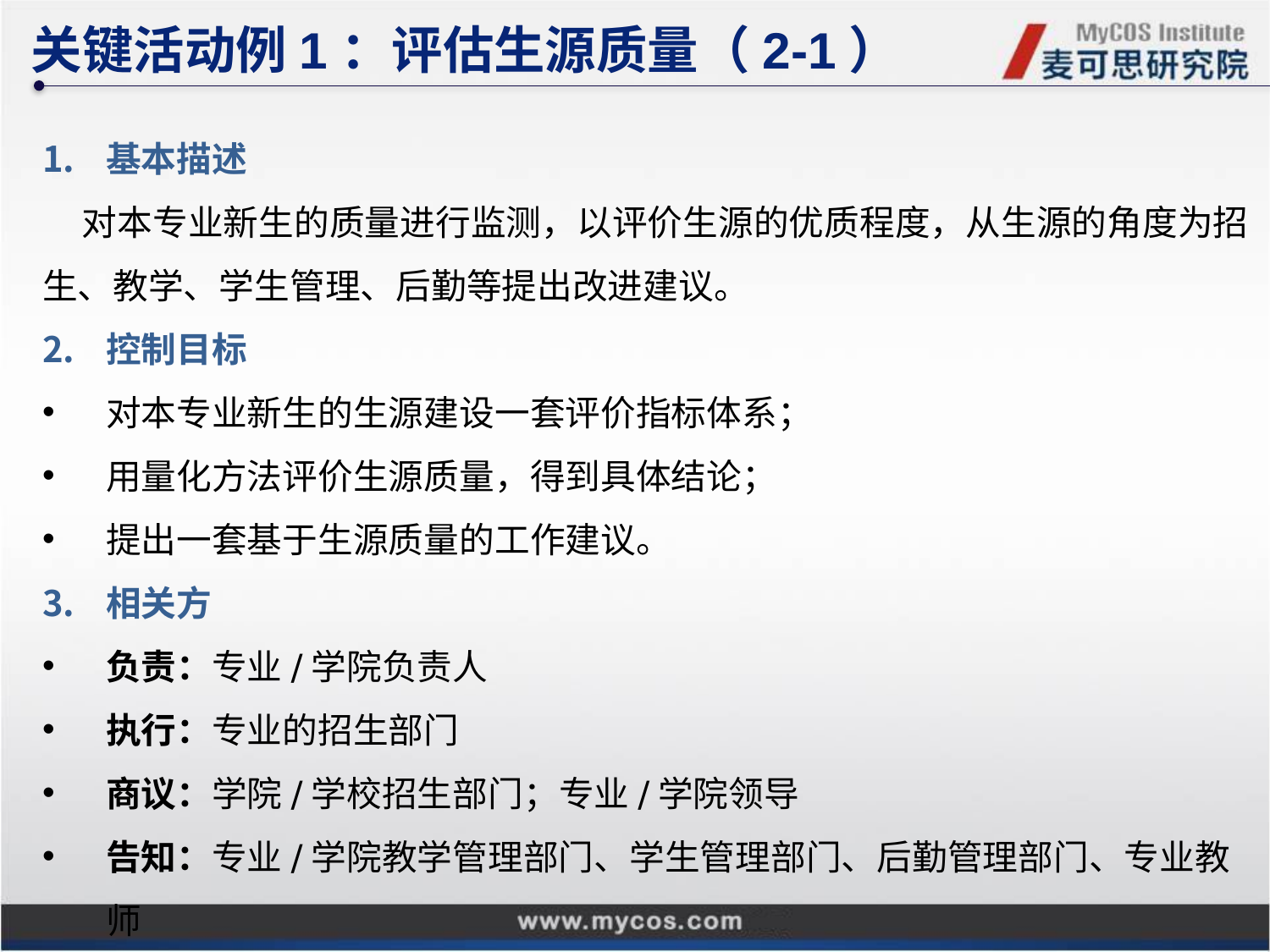

关键活动例1：评估生源质量（2-1）
基本描述
    对本专业新生的质量进行监测，以评价生源的优质程度，从生源的角度为招生、教学、学生管理、后勤等提出改进建议。
控制目标
对本专业新生的生源建设一套评价指标体系；
用量化方法评价生源质量，得到具体结论；
提出一套基于生源质量的工作建议。
相关方
负责：专业/学院负责人
执行：专业的招生部门
商议：学院/学校招生部门；专业/学院领导
告知：专业/学院教学管理部门、学生管理部门、后勤管理部门、专业教师